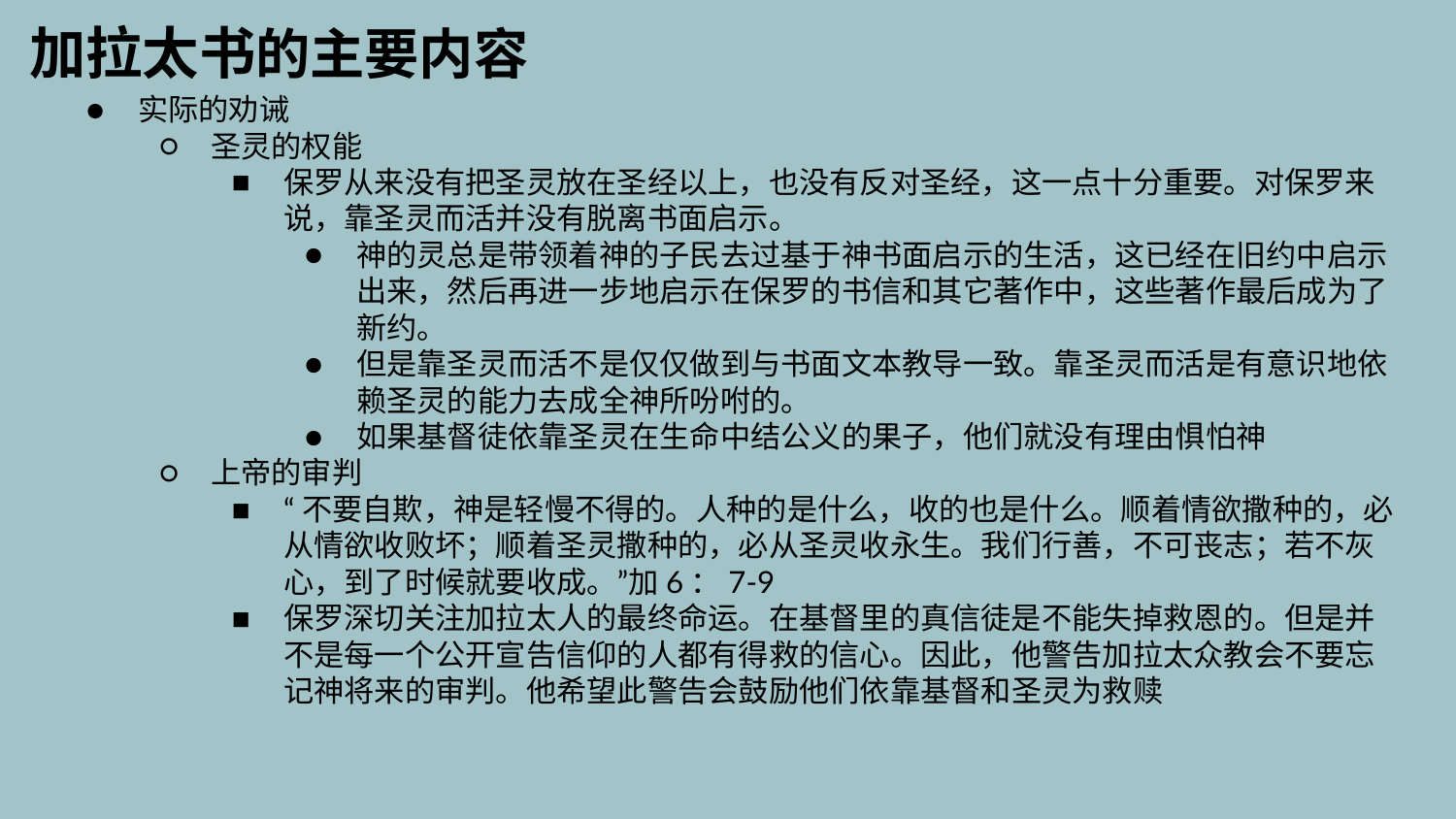

加拉太书的主要内容
实际的劝诫
圣灵的权能
保罗从来没有把圣灵放在圣经以上，也没有反对圣经，这一点十分重要。对保罗来说，靠圣灵而活并没有脱离书面启示。
神的灵总是带领着神的子民去过基于神书面启示的生活，这已经在旧约中启示出来，然后再进一步地启示在保罗的书信和其它著作中，这些著作最后成为了新约。
但是靠圣灵而活不是仅仅做到与书面文本教导一致。靠圣灵而活是有意识地依赖圣灵的能力去成全神所吩咐的。
如果基督徒依靠圣灵在生命中结公义的果子，他们就没有理由惧怕神
上帝的审判
“不要自欺，神是轻慢不得的。人种的是什么，收的也是什么。顺着情欲撒种的，必从情欲收败坏；顺着圣灵撒种的，必从圣灵收永生。我们行善，不可丧志；若不灰心，到了时候就要收成。”加6：7-9
保罗深切关注加拉太人的最终命运。在基督里的真信徒是不能失掉救恩的。但是并不是每一个公开宣告信仰的人都有得救的信心。因此，他警告加拉太众教会不要忘记神将来的审判。他希望此警告会鼓励他们依靠基督和圣灵为救赎